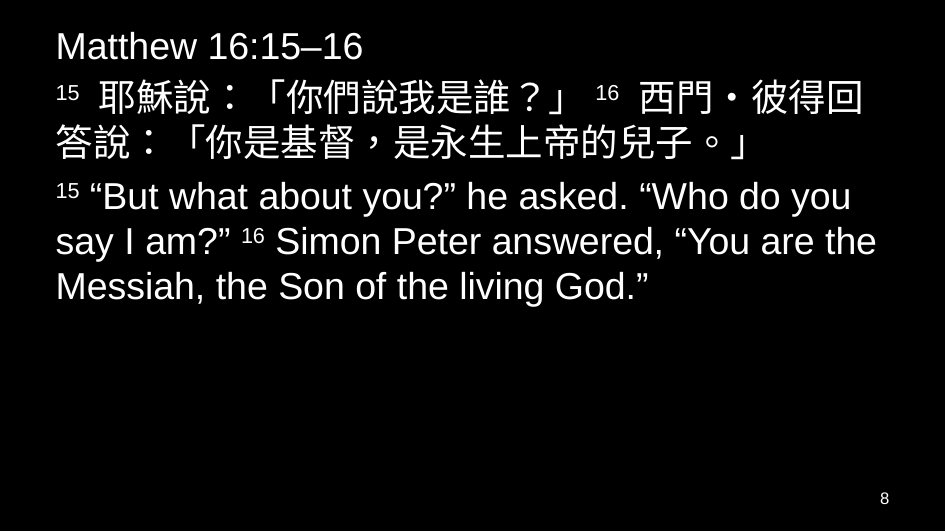

Matthew 16:15–16
15 耶穌說：「你們說我是誰？」16 西門•彼得回答說：「你是基督，是永生上帝的兒子。」
15 “But what about you?” he asked. “Who do you say I am?” 16 Simon Peter answered, “You are the Messiah, the Son of the living God.”

8